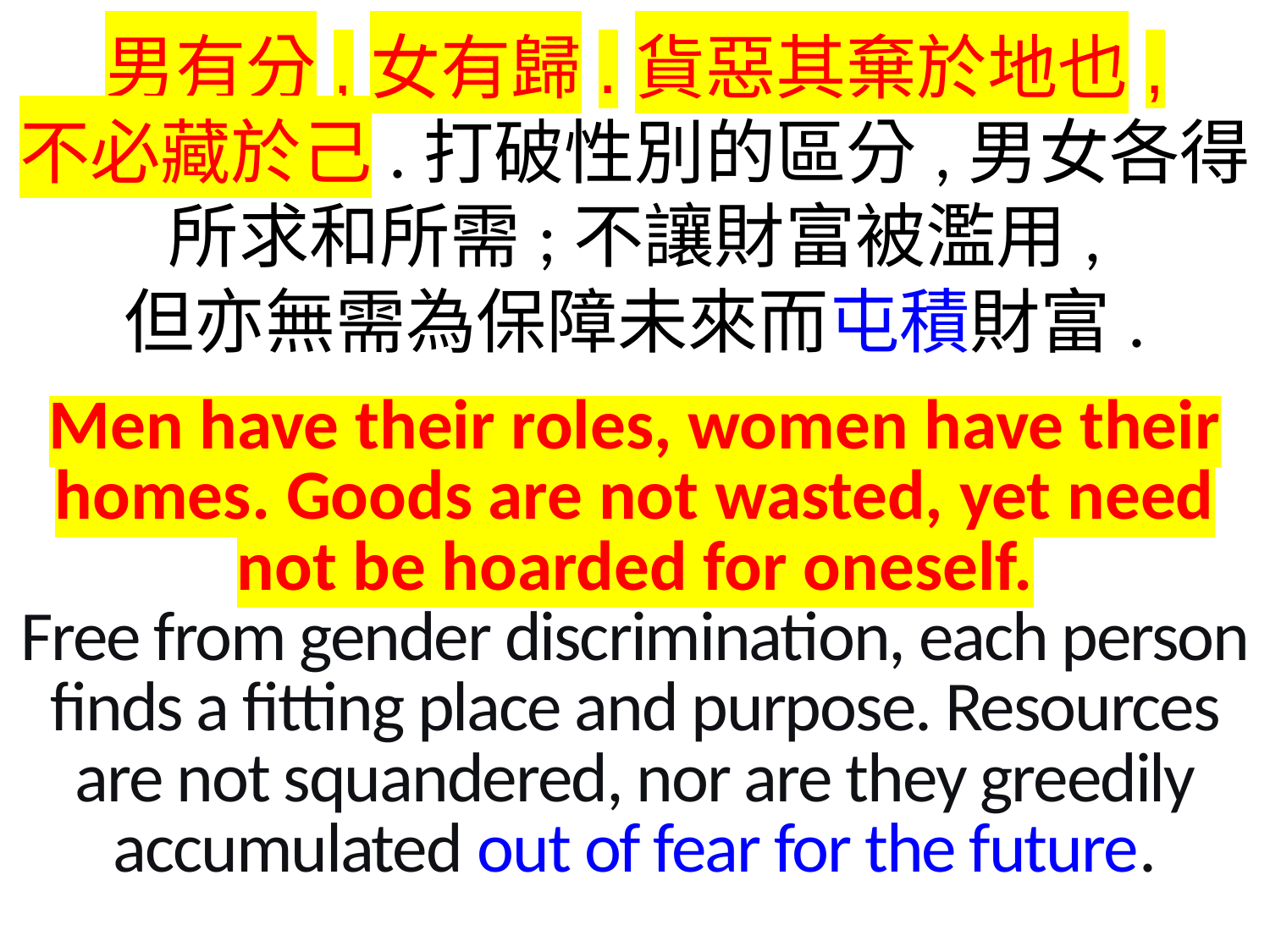

男有分,女有歸.貨惡其棄於地也,
不必藏於己.打破性別的區分,男女各得所求和所需;不讓財富被濫用,
但亦無需為保障未來而屯積財富.
Men have their roles, women have their homes. Goods are not wasted, yet need not be hoarded for oneself.
Free from gender discrimination, each person finds a fitting place and purpose. Resources are not squandered, nor are they greedily accumulated out of fear for the future.